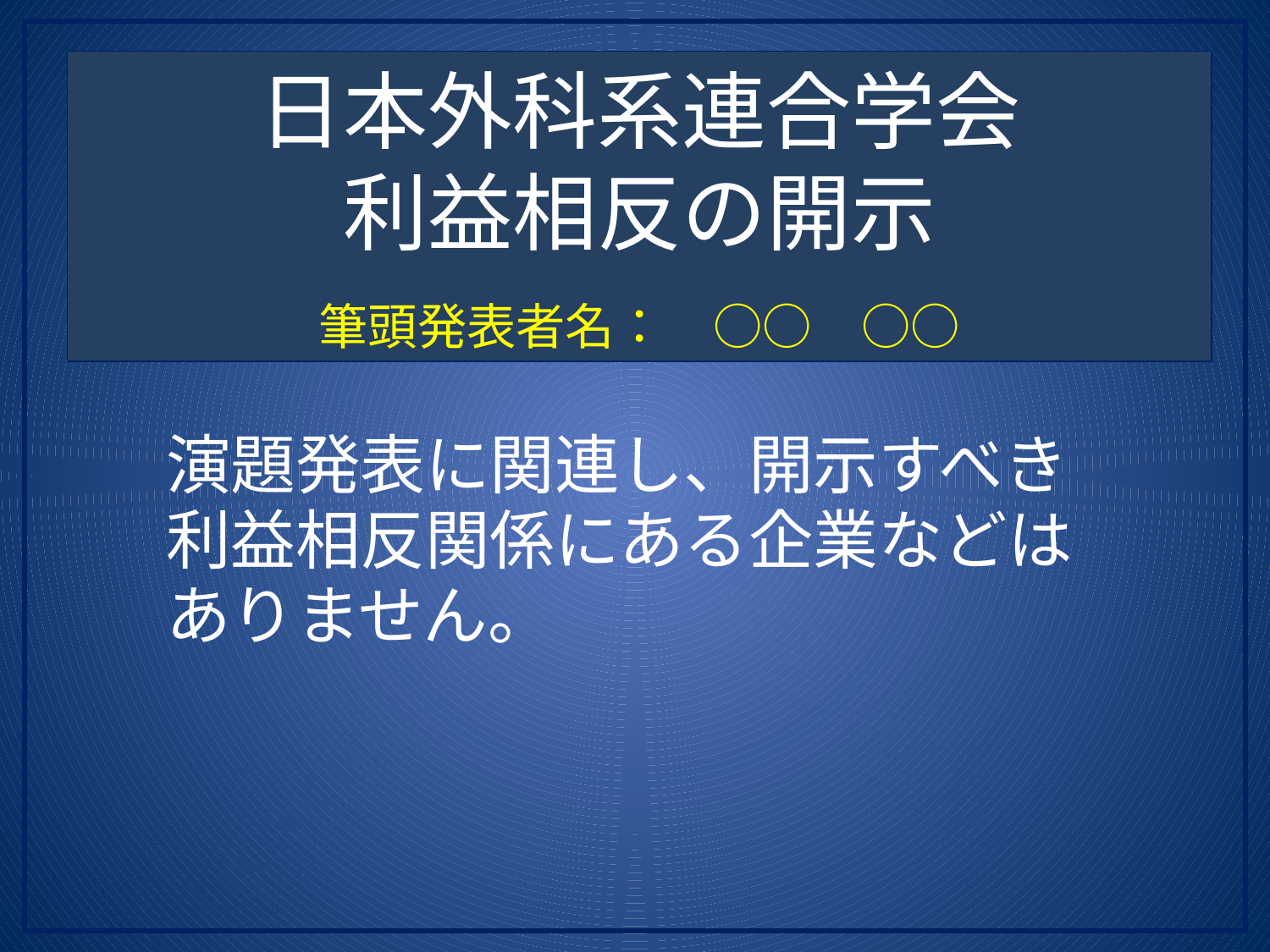

日本外科系連合学会
利益相反の開示
　
筆頭発表者名：　○○　○○
演題発表に関連し、開示すべき
利益相反関係にある企業などは
ありません。